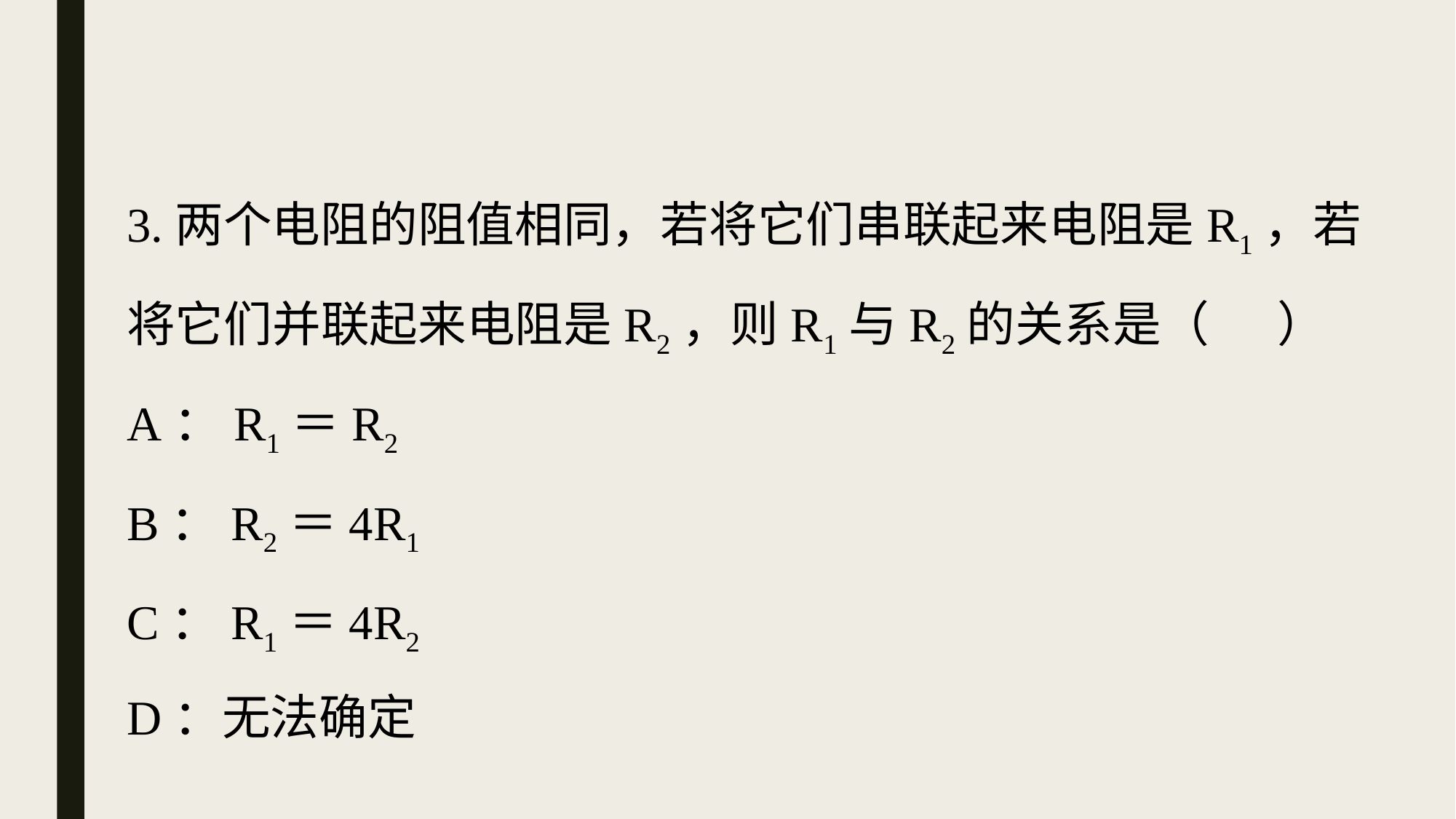

3.两个电阻的阻值相同，若将它们串联起来电阻是R1，若将它们并联起来电阻是R2，则R1与R2的关系是（     ）
A：R1＝R2
B：R2＝4R1
C：R1＝4R2
D：无法确定